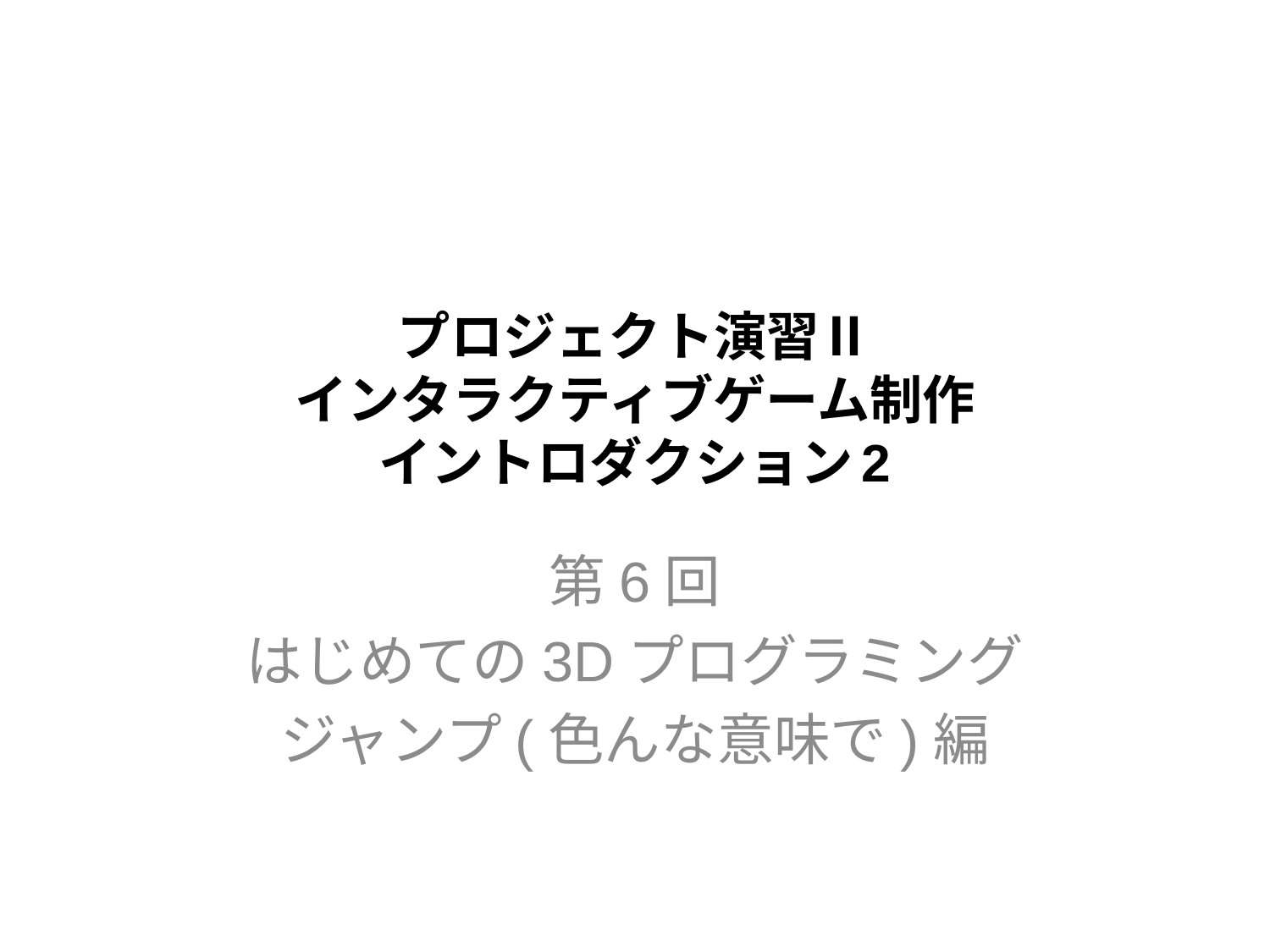

# プロジェクト演習Ⅱ インタラクティブゲーム制作 イントロダクション2
第6回
はじめての3Dプログラミング
ジャンプ(色んな意味で)編